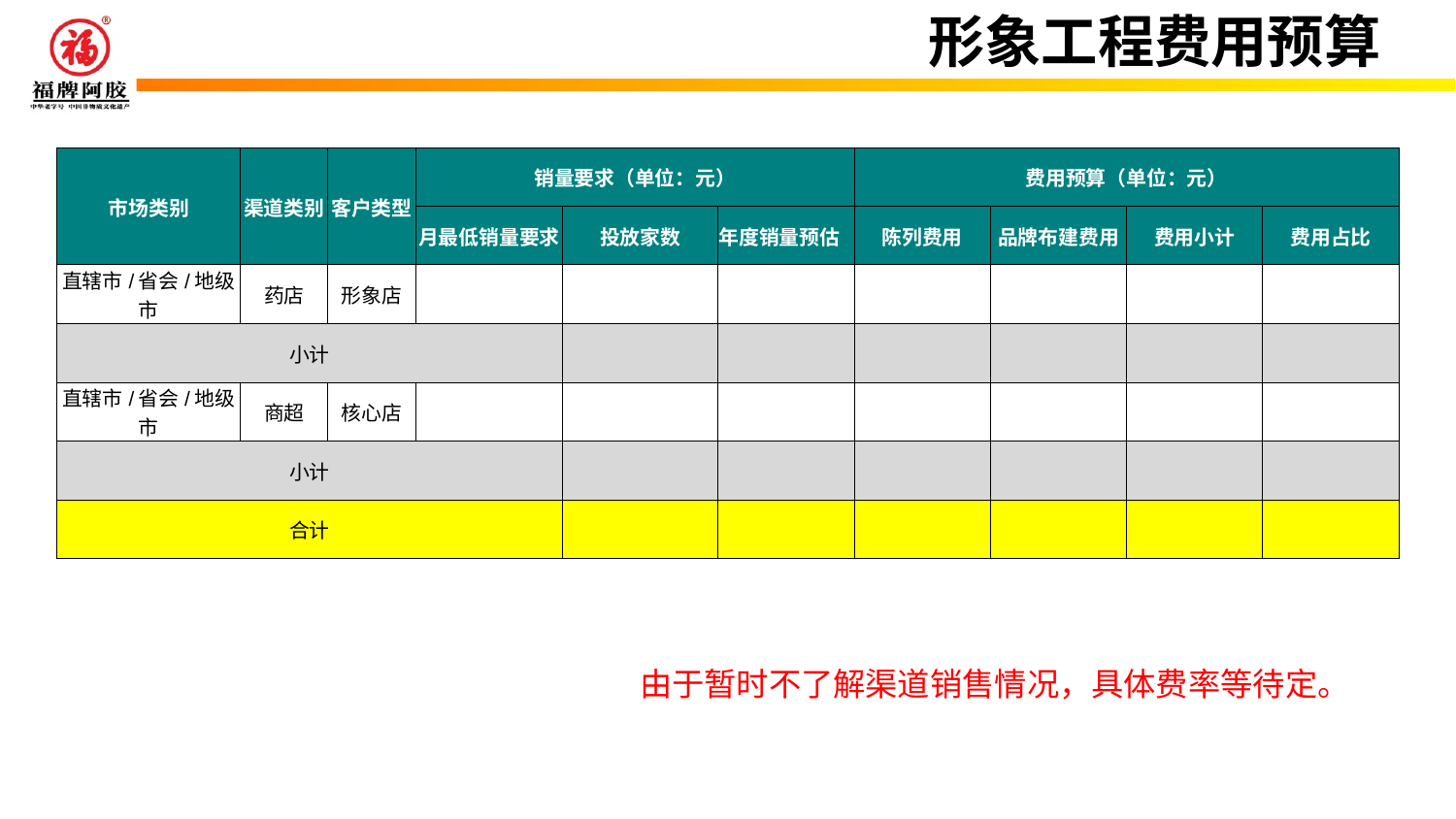

形象工程费用预算
| 市场类别 | 渠道类别 | 客户类型 | 销量要求（单位：元） |  |  | 费用预算（单位：元） |  |  |  |
| --- | --- | --- | --- | --- | --- | --- | --- | --- | --- |
|  |  |  | 月最低销量要求 | 投放家数 | 年度销量预估 | 陈列费用 | 品牌布建费用 | 费用小计 | 费用占比 |
| 直辖市/省会/地级市 | 药店 | 形象店 |  |  |  |  |  |  |  |
| 小计 |  |  |  |  |  |  |  |  |  |
| 直辖市/省会/地级市 | 商超 | 核心店 |  |  |  |  |  |  |  |
| 小计 |  |  |  |  |  |  |  |  |  |
| 合计 |  |  |  |  |  |  |  |  |  |
由于暂时不了解渠道销售情况，具体费率等待定。